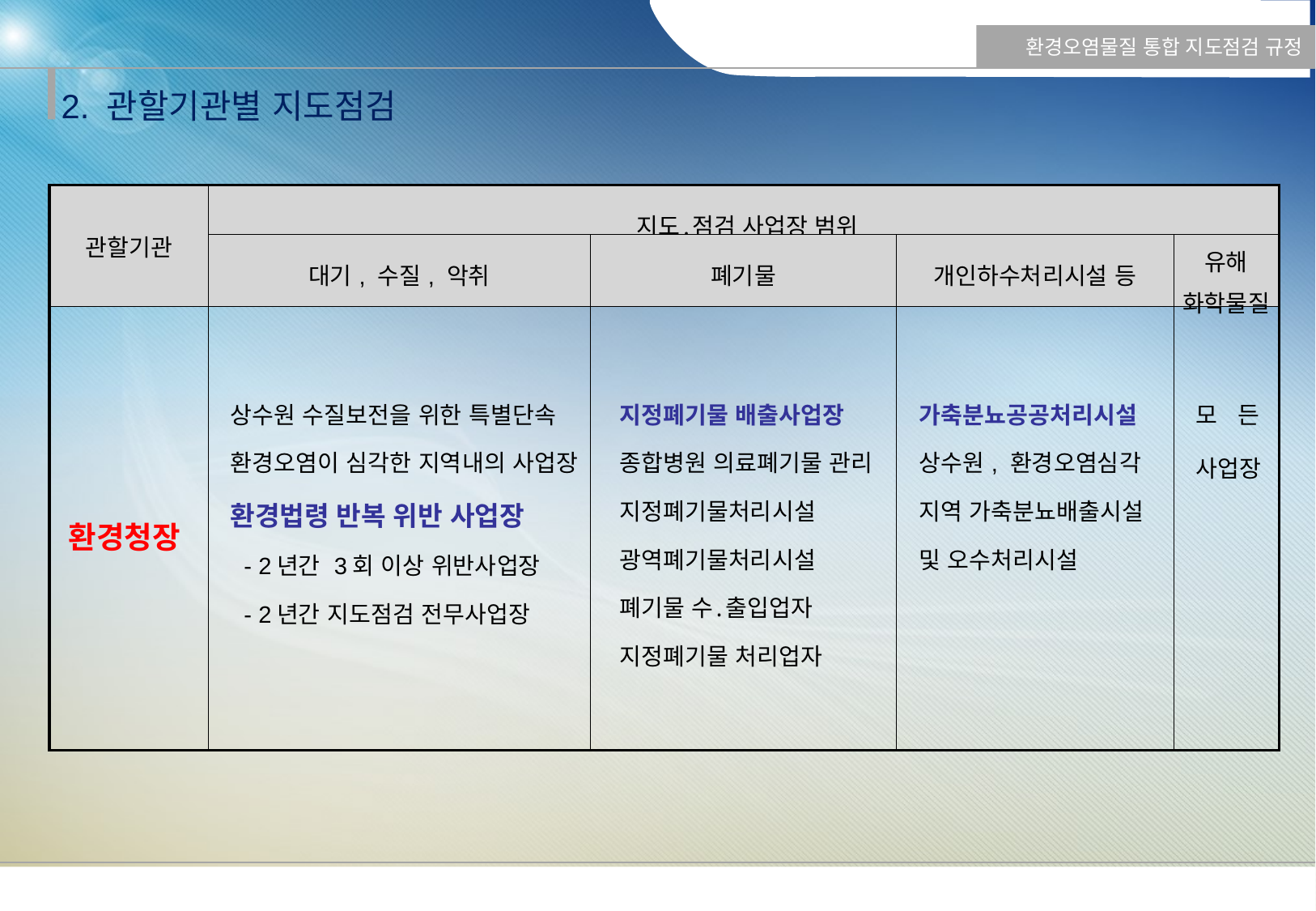

환경오염물질 통합 지도점검 규정
2. 관할기관별 지도점검
| 관할기관 | 지도․점검 사업장 범위 |  |  |  |
| --- | --- | --- | --- | --- |
|  | 대기, 수질, 악취 | 폐기물 | 개인하수처리시설 등 | 유해 화학물질 |
| 환경청장 | 상수원 수질보전을 위한 특별단속 환경오염이 심각한 지역내의 사업장 환경법령 반복 위반 사업장 - 2년간 3회 이상 위반사업장 - 2년간 지도점검 전무사업장 | 지정폐기물 배출사업장 종합병원 의료폐기물 관리 지정폐기물처리시설 광역폐기물처리시설 폐기물 수․출입업자 지정폐기물 처리업자 | 가축분뇨공공처리시설 상수원, 환경오염심각 지역 가축분뇨배출시설 및 오수처리시설 | 모 든 사업장 |